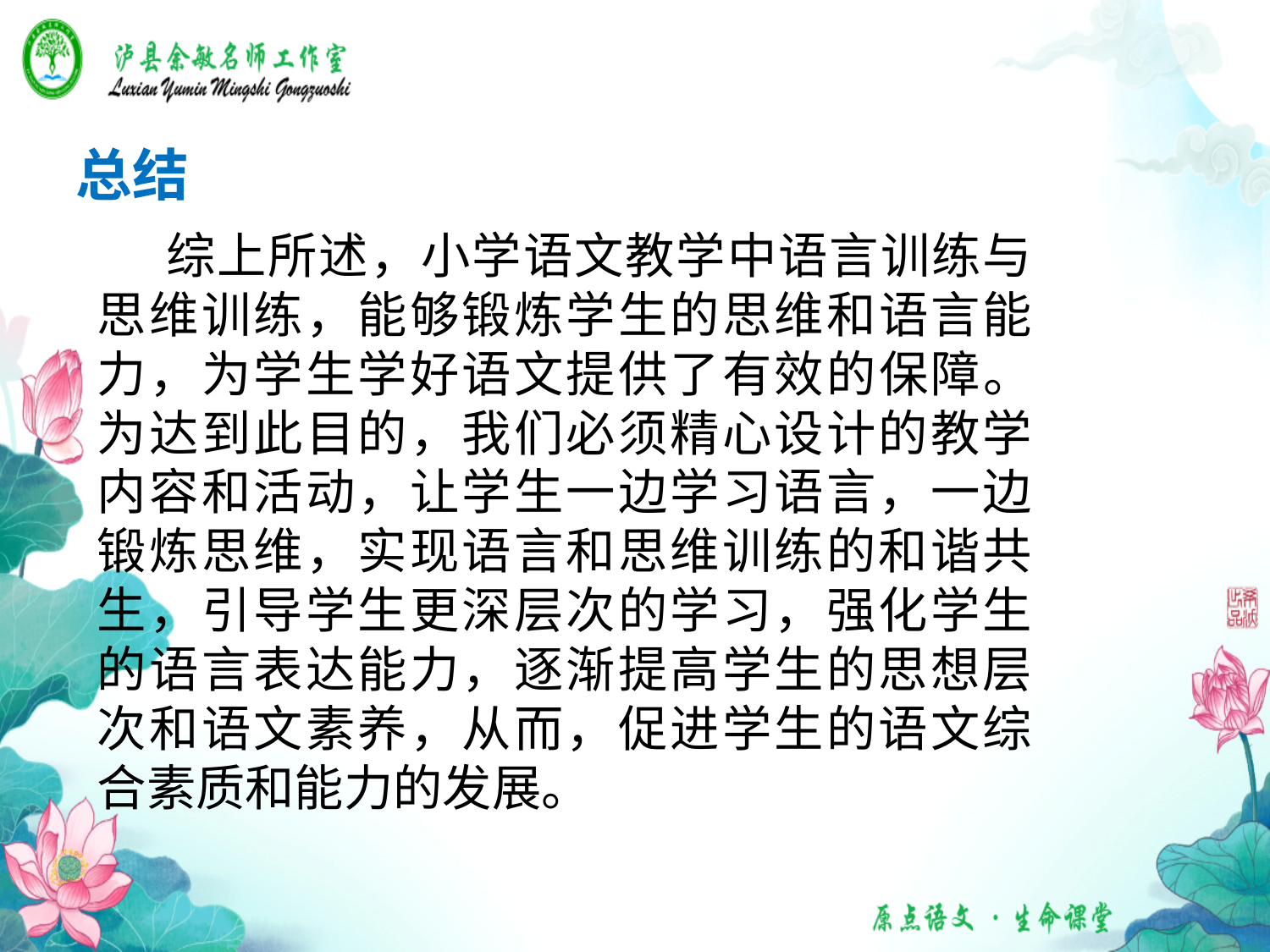

# 总结
 综上所述，小学语文教学中语言训练与思维训练，能够锻炼学生的思维和语言能力，为学生学好语文提供了有效的保障。为达到此目的，我们必须精心设计的教学内容和活动，让学生一边学习语言，一边锻炼思维，实现语言和思维训练的和谐共生，引导学生更深层次的学习，强化学生的语言表达能力，逐渐提高学生的思想层次和语文素养，从而，促进学生的语文综合素质和能力的发展。